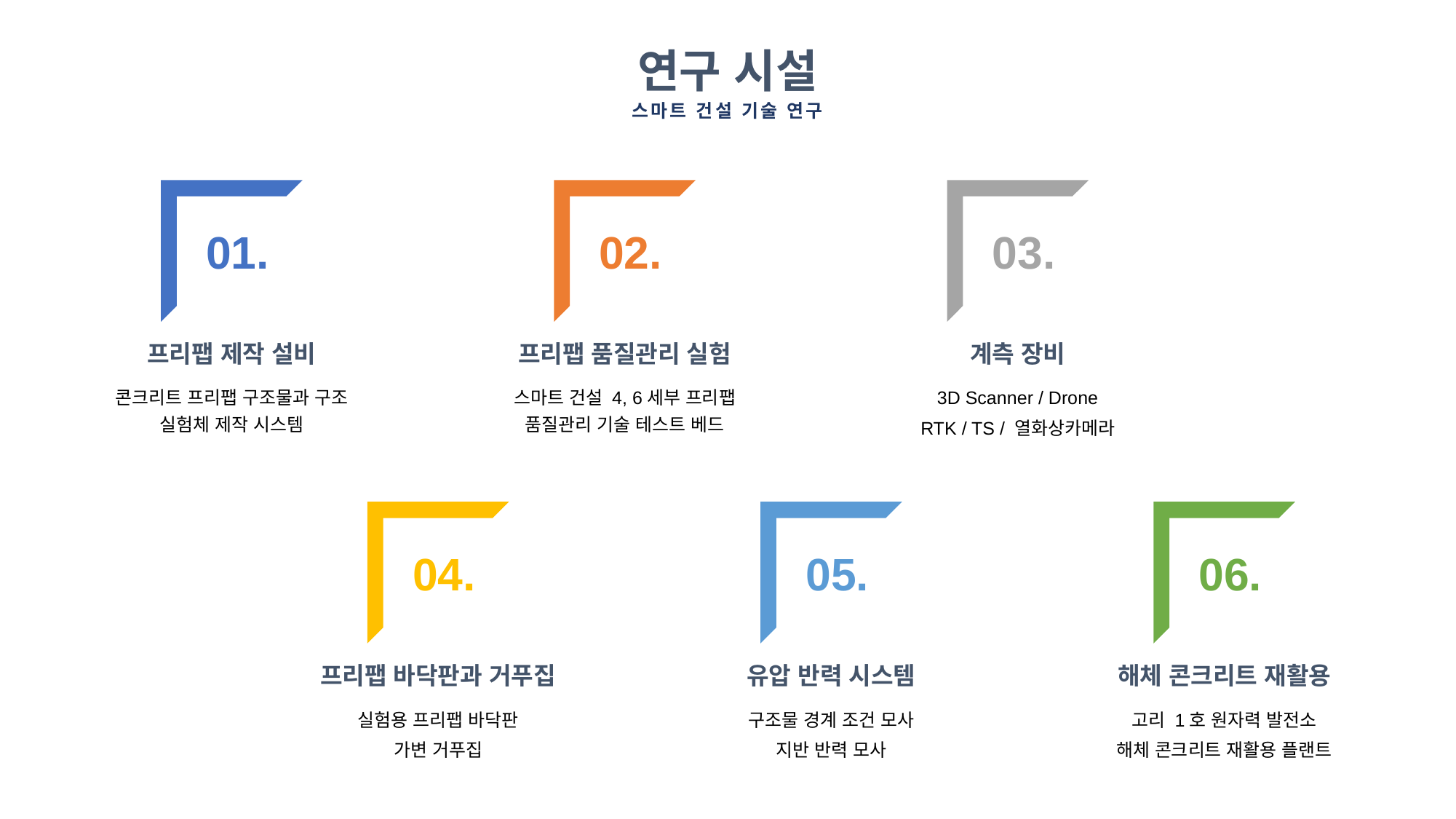

연구 시설
스마트 건설 기술 연구

01.
02.
03.
프리팹 제작 설비
프리팹 품질관리 실험
계측 장비
콘크리트 프리팹 구조물과 구조 실험체 제작 시스템
스마트 건설 4, 6세부 프리팹 품질관리 기술 테스트 베드
3D Scanner / Drone
RTK / TS / 열화상카메라

04.
05.
06.
프리팹 바닥판과 거푸집
유압 반력 시스템
해체 콘크리트 재활용
실험용 프리팹 바닥판
가변 거푸집
구조물 경계 조건 모사
지반 반력 모사
고리 1호 원자력 발전소
해체 콘크리트 재활용 플랜트